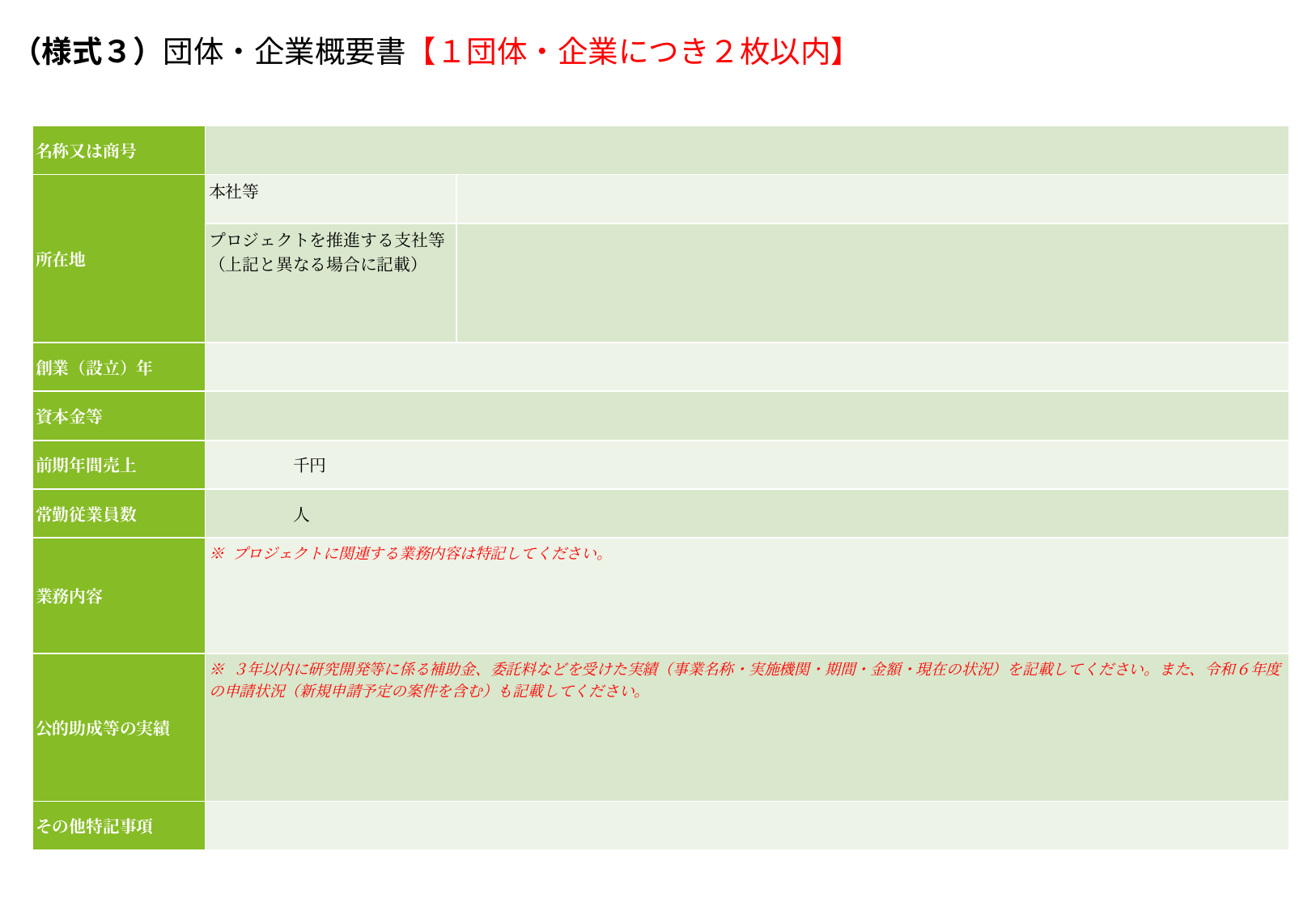

（様式３）団体・企業概要書【１団体・企業につき２枚以内】
| 名称又は商号 |  |  |
| --- | --- | --- |
| 所在地 | 本社等 |  |
|  | プロジェクトを推進する支社等（上記と異なる場合に記載） |  |
| 創業（設立）年 |  |  |
| 資本金等 |  |  |
| 前期年間売上 | 千円 |  |
| 常勤従業員数 | 人 |  |
| 業務内容 | ※ プロジェクトに関連する業務内容は特記してください。 |  |
| 公的助成等の実績 | ※ ３年以内に研究開発等に係る補助金、委託料などを受けた実績（事業名称・実施機関・期間・金額・現在の状況）を記載してください。また、令和６年度の申請状況（新規申請予定の案件を含む）も記載してください。 |  |
| その他特記事項 |  |  |